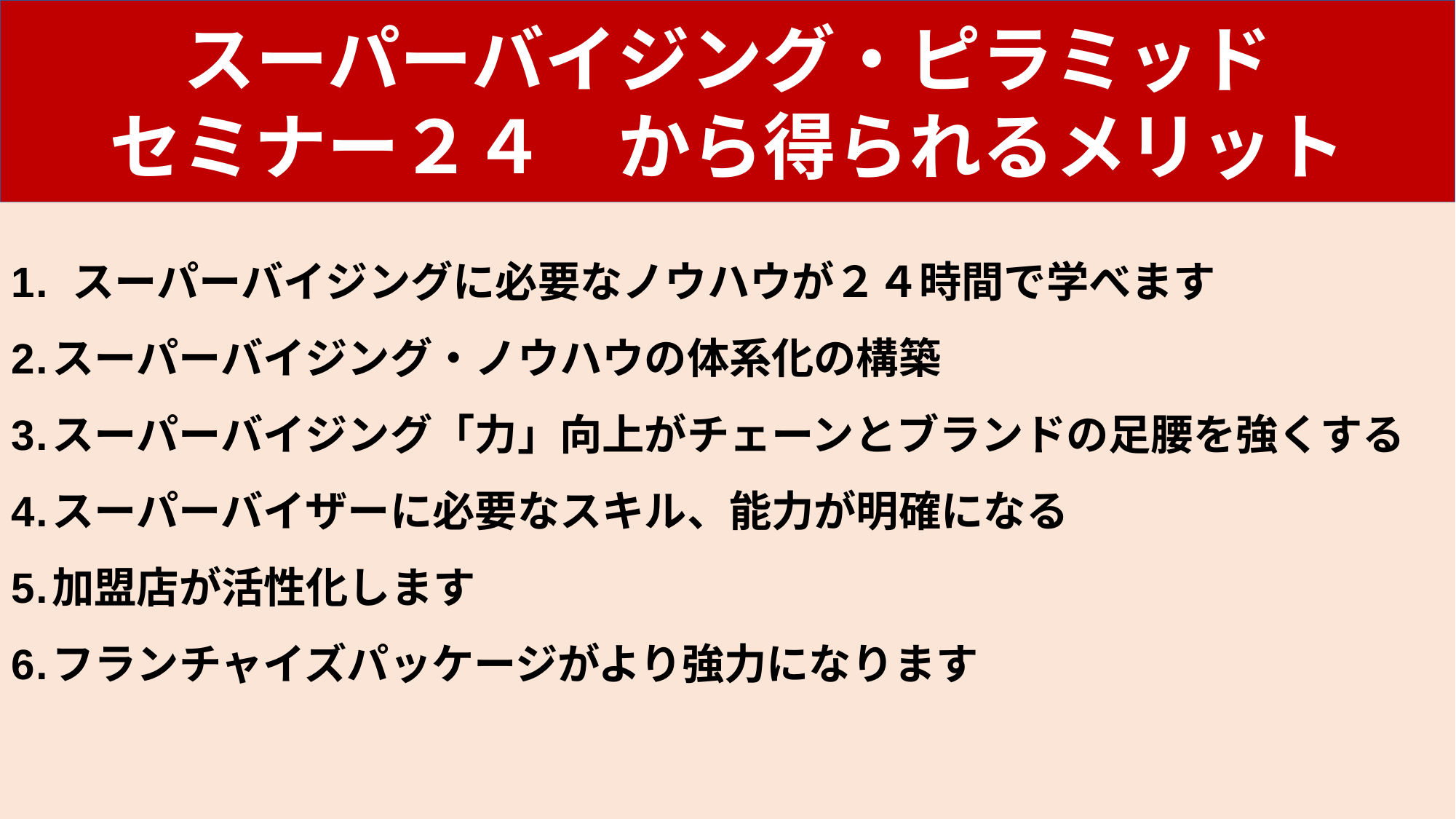

スーパーバイジング・ピラミッド
セミナー２４　から得られるメリット

スーパーバイジングに必要なノウハウが２４時間で学べます
スーパーバイジング・ノウハウの体系化の構築
スーパーバイジング「力」向上がチェーンとブランドの足腰を強くする
スーパーバイザーに必要なスキル、能力が明確になる
加盟店が活性化します
フランチャイズパッケージがより強力になります